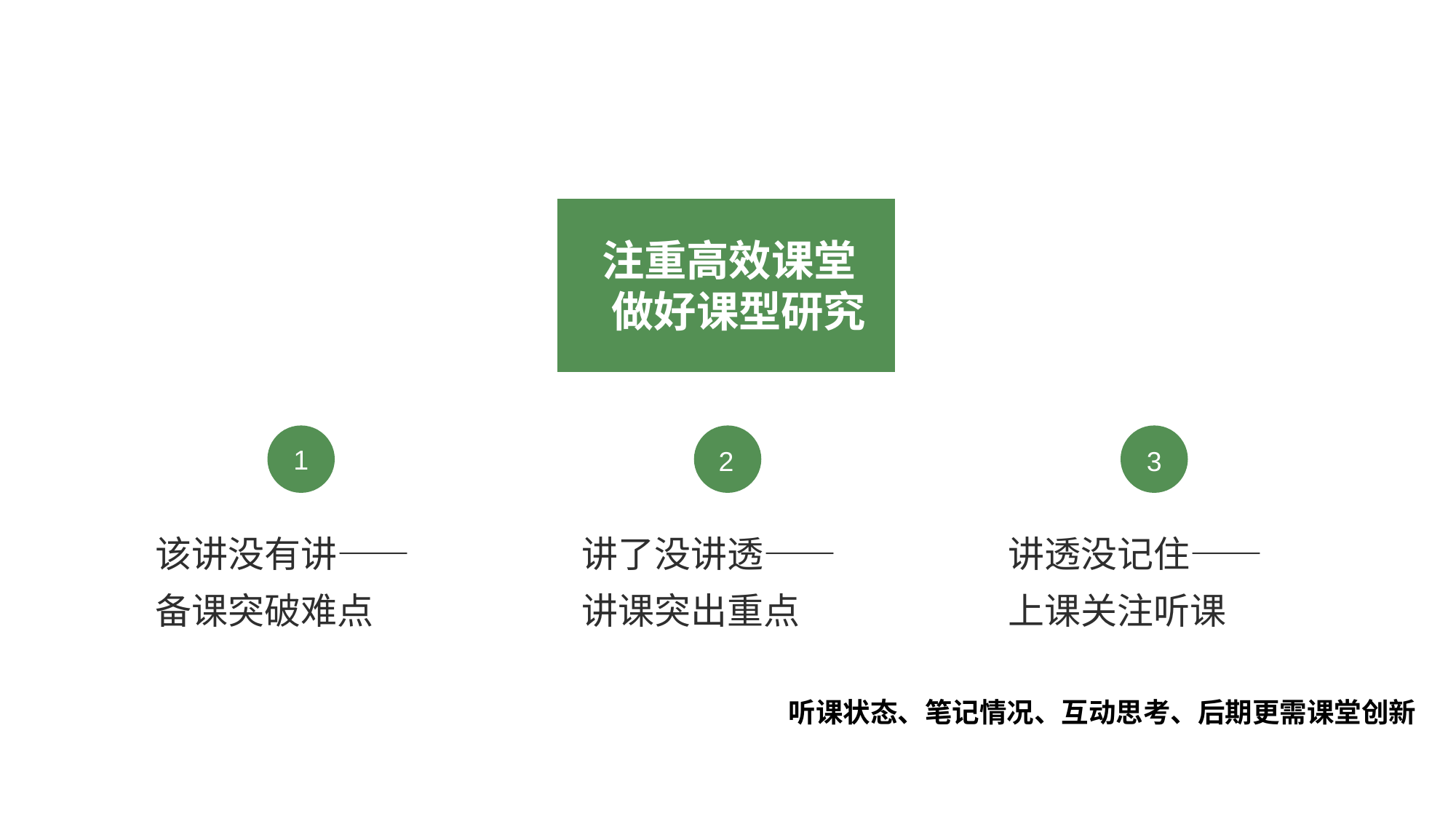

注重高效课堂
做好课型研究

该讲没有讲——
备课突破难点

讲了没讲透——
讲课突出重点

讲透没记住——
上课关注听课
1
3
2
听课状态、笔记情况、互动思考、后期更需课堂创新